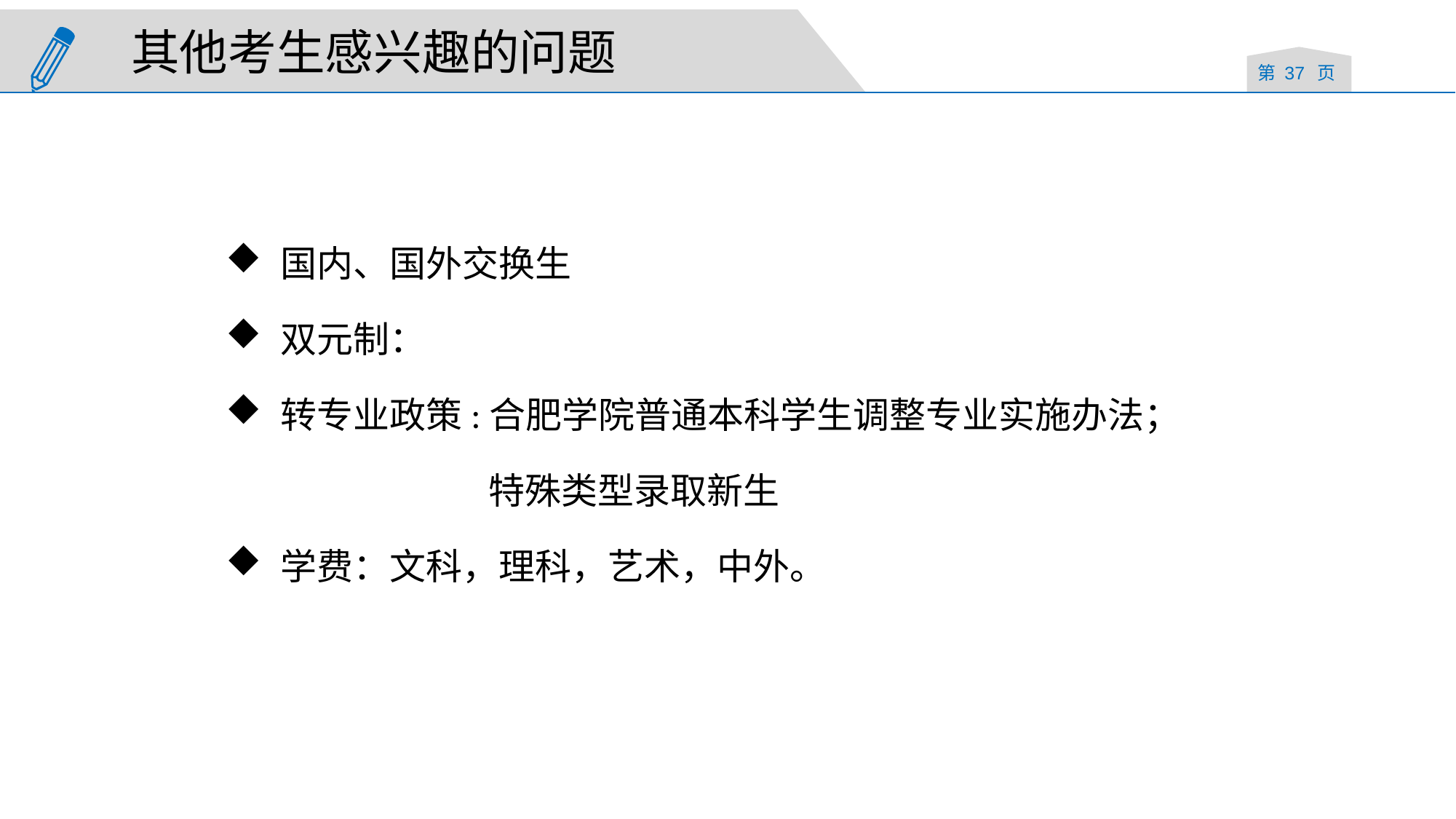

其他考生感兴趣的问题
国内、国外交换生
双元制：
转专业政策:合肥学院普通本科学生调整专业实施办法；
                               特殊类型录取新生
学费：文科，理科，艺术，中外。